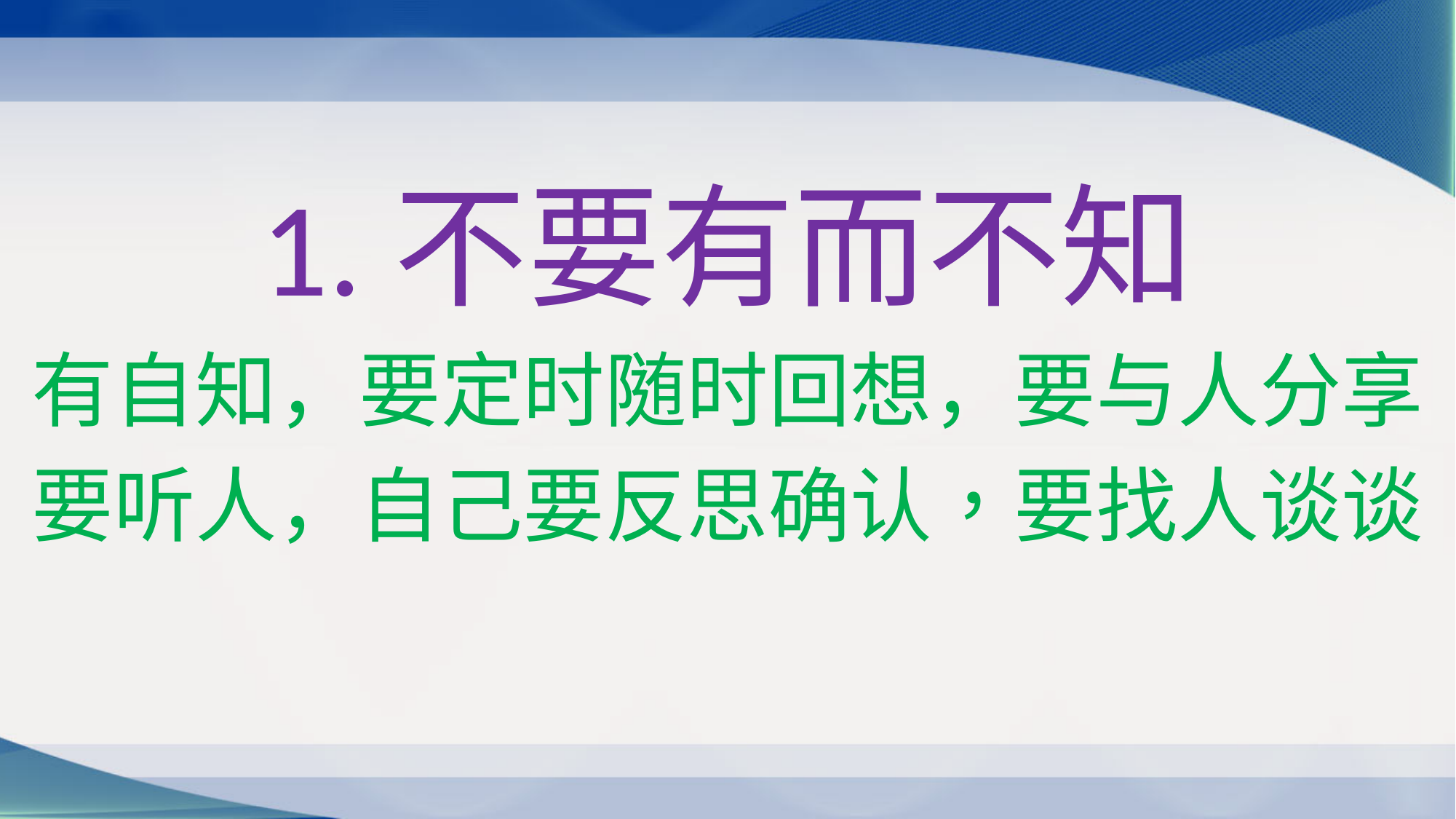

1.不要有而不知
有自知，要定时随时回想，要与人分享
要听人，自己要反思确认，要找人谈谈